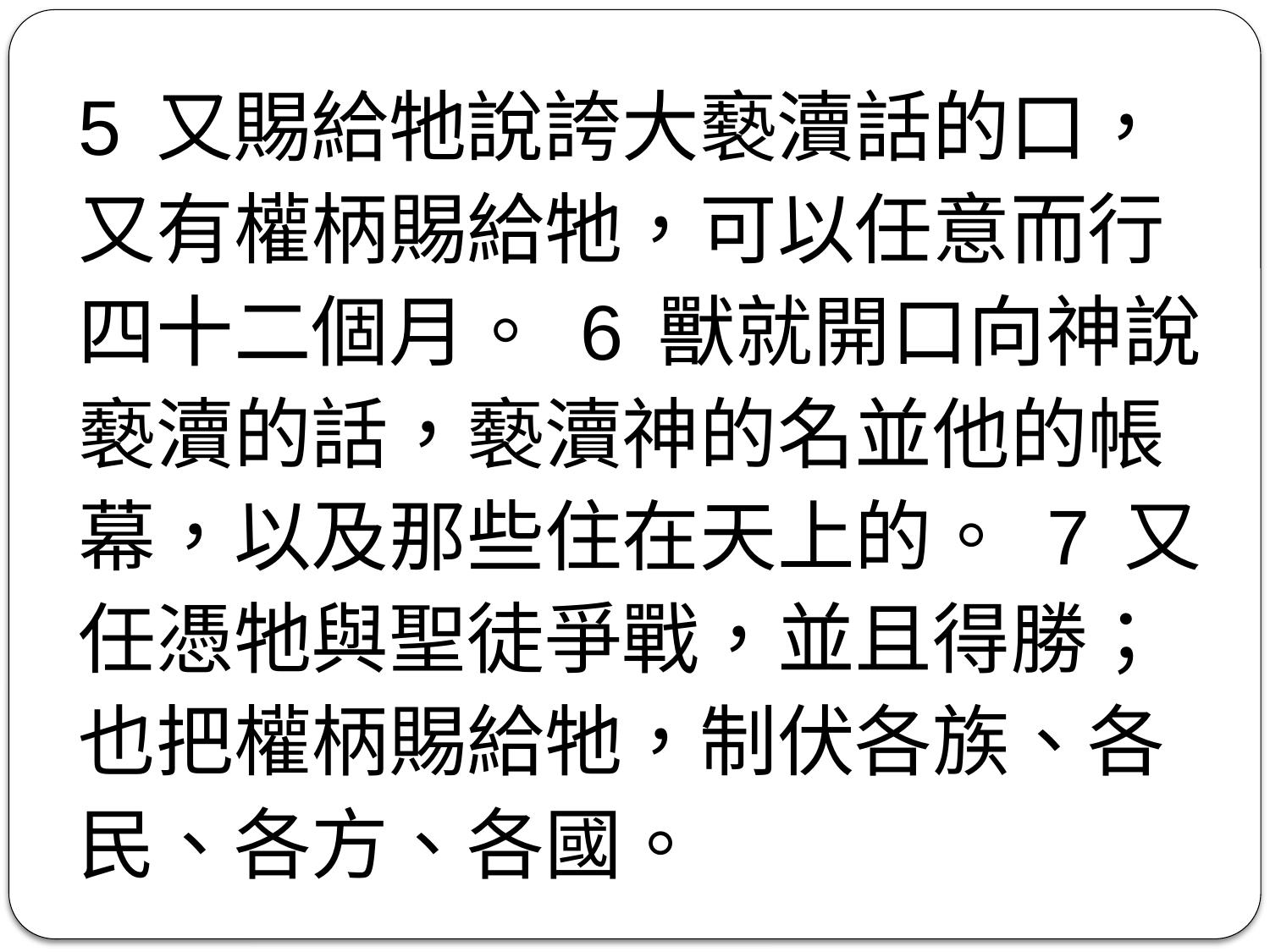

5 又賜給牠說誇大褻瀆話的口，又有權柄賜給牠，可以任意而行四十二個月。 6 獸就開口向神說褻瀆的話，褻瀆神的名並他的帳幕，以及那些住在天上的。 7 又任憑牠與聖徒爭戰，並且得勝；也把權柄賜給牠，制伏各族、各民、各方、各國。